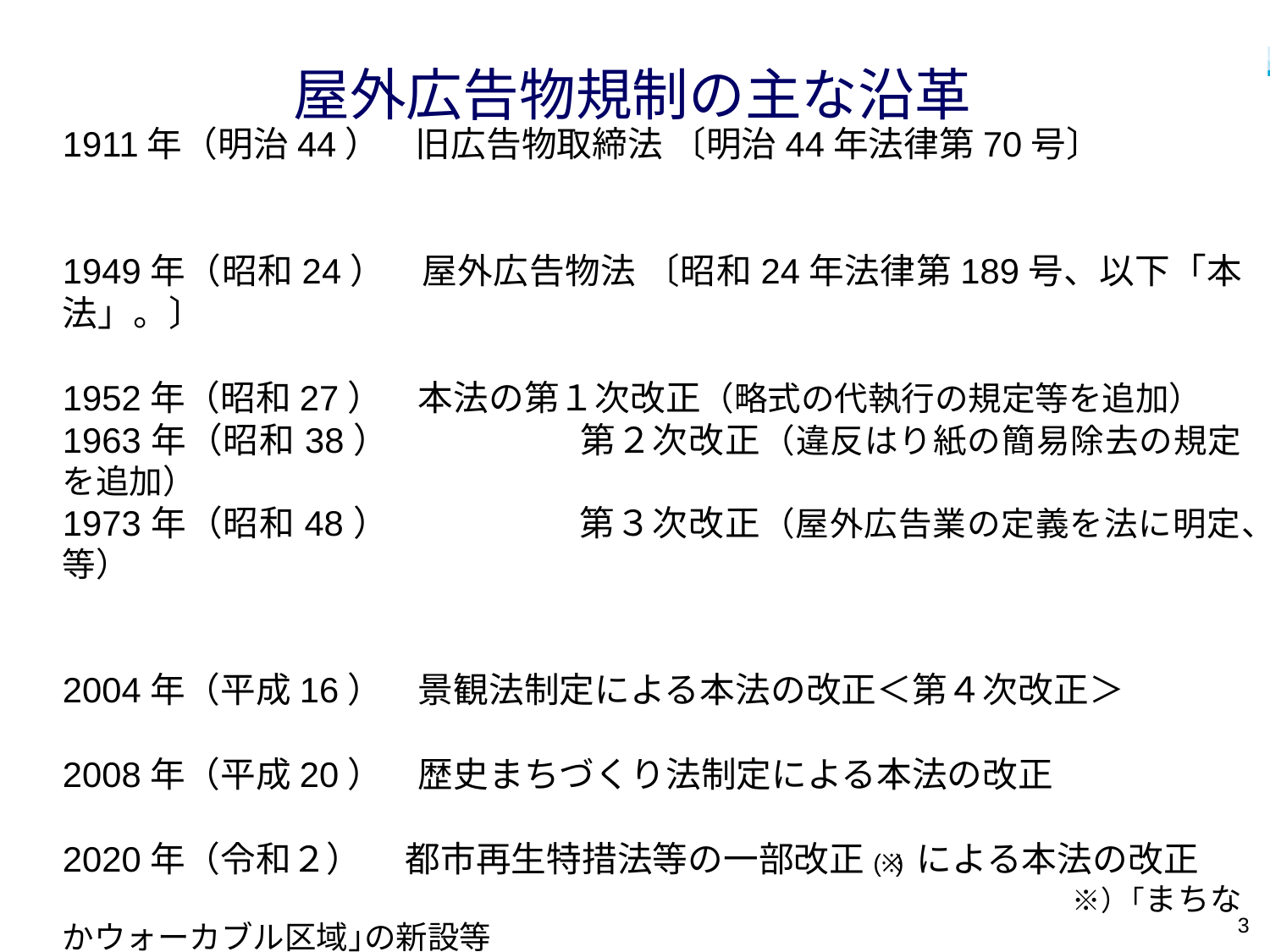

屋外広告物規制の主な沿革
1911年（明治44）　旧広告物取締法 〔明治44年法律第70号〕

1949年（昭和24）　屋外広告物法 〔昭和24年法律第189号、以下「本法」。〕

1952年（昭和27）　本法の第１次改正（略式の代執行の規定等を追加）
1963年（昭和38）　　　　　 第２次改正（違反はり紙の簡易除去の規定を追加）
1973年（昭和48）　　　　　 第３次改正（屋外広告業の定義を法に明定、等）

2004年（平成16）　景観法制定による本法の改正＜第４次改正＞

2008年（平成20）　歴史まちづくり法制定による本法の改正

2020年（令和２）　 都市再生特措法等の一部改正(※) による本法の改正
　　　　　　　　　　　　　　　　　　　　　　　　　　　　　　　※）｢まちなかウォーカブル区域｣の新設等
3